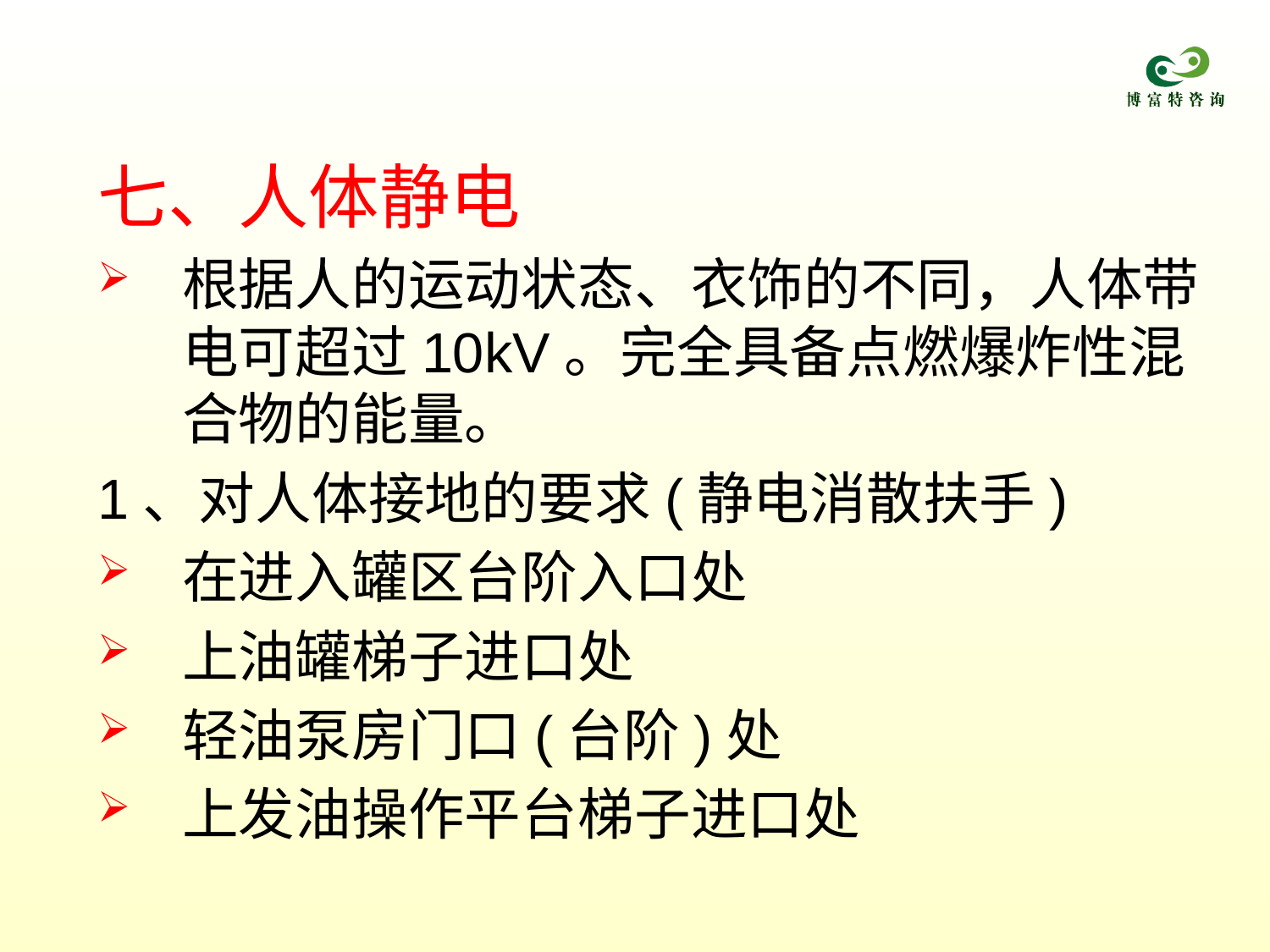

七、人体静电
根据人的运动状态、衣饰的不同，人体带电可超过10kV。完全具备点燃爆炸性混合物的能量。
1、对人体接地的要求(静电消散扶手)
在进入罐区台阶入口处
上油罐梯子进口处
轻油泵房门口(台阶)处
上发油操作平台梯子进口处
99